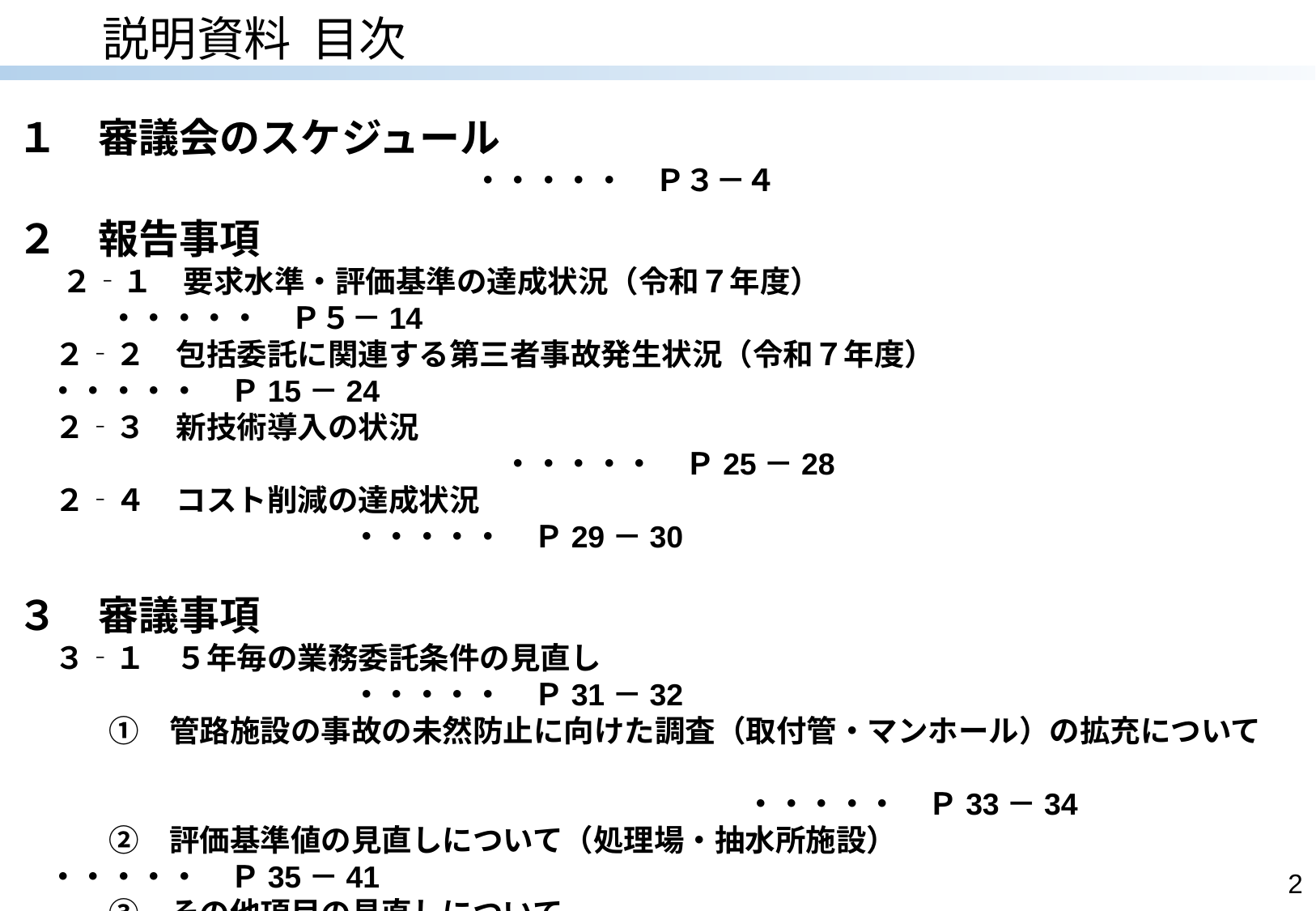

# 説明資料  目次
１　審議会のスケジュール										　　　・・・・・　Ｐ３－４

２　報告事項
 　２‐１　要求水準・評価基準の達成状況（令和７年度）　　		　　　　　　　　　・・・・・　Ｐ５－14
　 ２‐２　包括委託に関連する第三者事故発生状況（令和７年度）	　　　　　　・・・・・　Ｐ15－24
　 ２‐３　新技術導入の状況						　　　					・・・・・　Ｐ25－28
　 ２‐４　コスト削減の達成状況	　　			　　　					　　　・・・・・　Ｐ29－30

３　審議事項
　 ３‐１　５年毎の業務委託条件の見直し								　　　・・・・・　Ｐ31－32
　　　①　管路施設の事故の未然防止に向けた調査（取付管・マンホール）の拡充について						　　　　　　　　　　　　　　　　　　　　　　　　　　　　　　　　　　　　　　　　　　・・・・・　Ｐ33－34
　　　②　評価基準値の見直しについて（処理場・抽水所施設）			　　　・・・・・　Ｐ35－41
　　　③　その他項目の見直しについて	 									・・・・・　Ｐ42－44

　 ３‐２　包括委託契約における課題等への対応
　　　 ①　処理場施設（処理場施設の電気使用量削減に向けた提案）　 　　　　　  ・・・・・　P45－50

４　意見聴取事項
　 ４‐１　ウォーターPPP業務領域の拡大　　　　　　　　			　　　　　　　　　・・・・・　Ｐ51－55
2